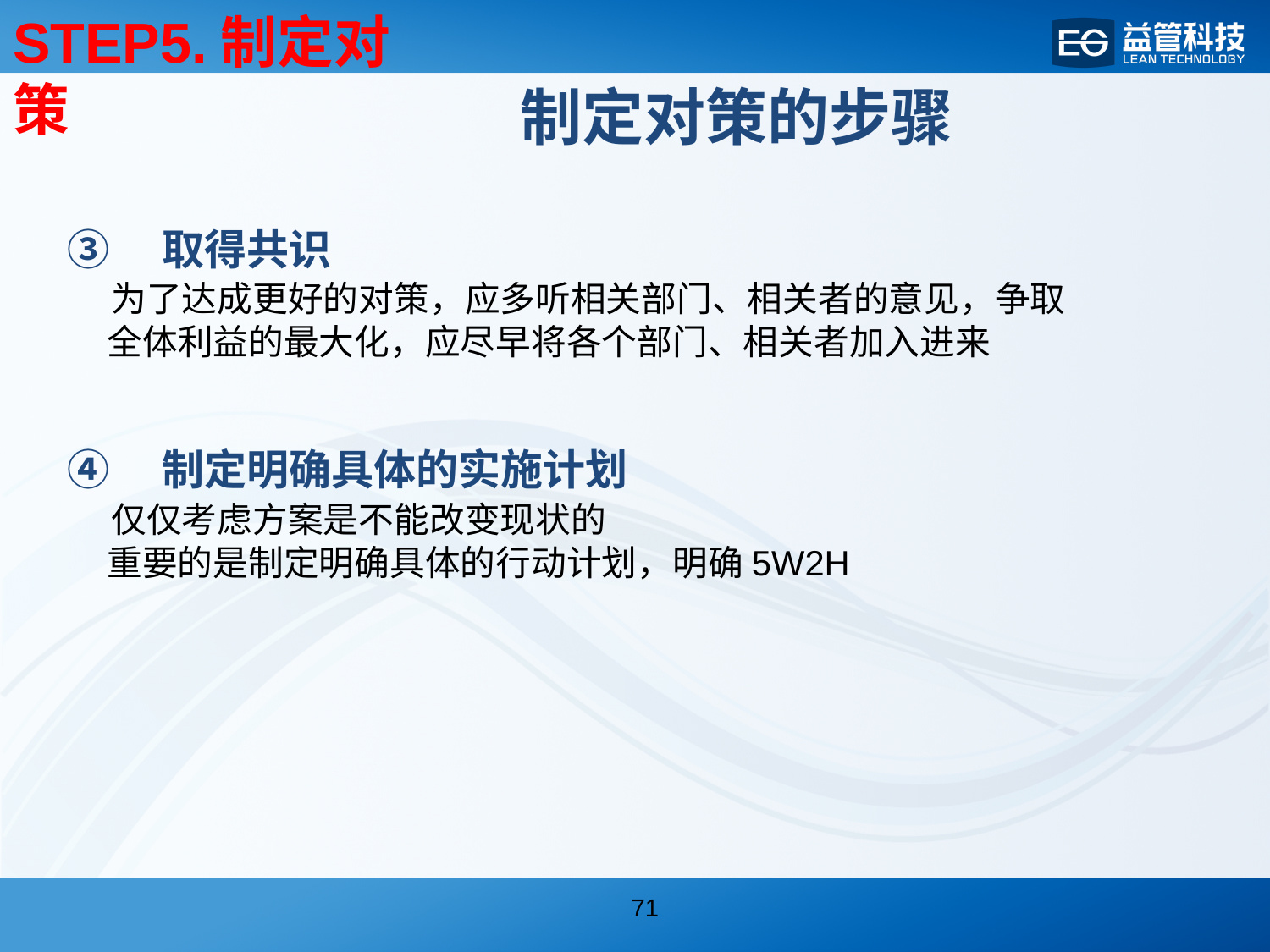

STEP5.制定对策
制定对策的步骤
③　取得共识
    为了达成更好的对策，应多听相关部门、相关者的意见，争取
    全体利益的最大化，应尽早将各个部门、相关者加入进来

④　制定明确具体的实施计划
    仅仅考虑方案是不能改变现状的
    重要的是制定明确具体的行动计划，明确5W2H